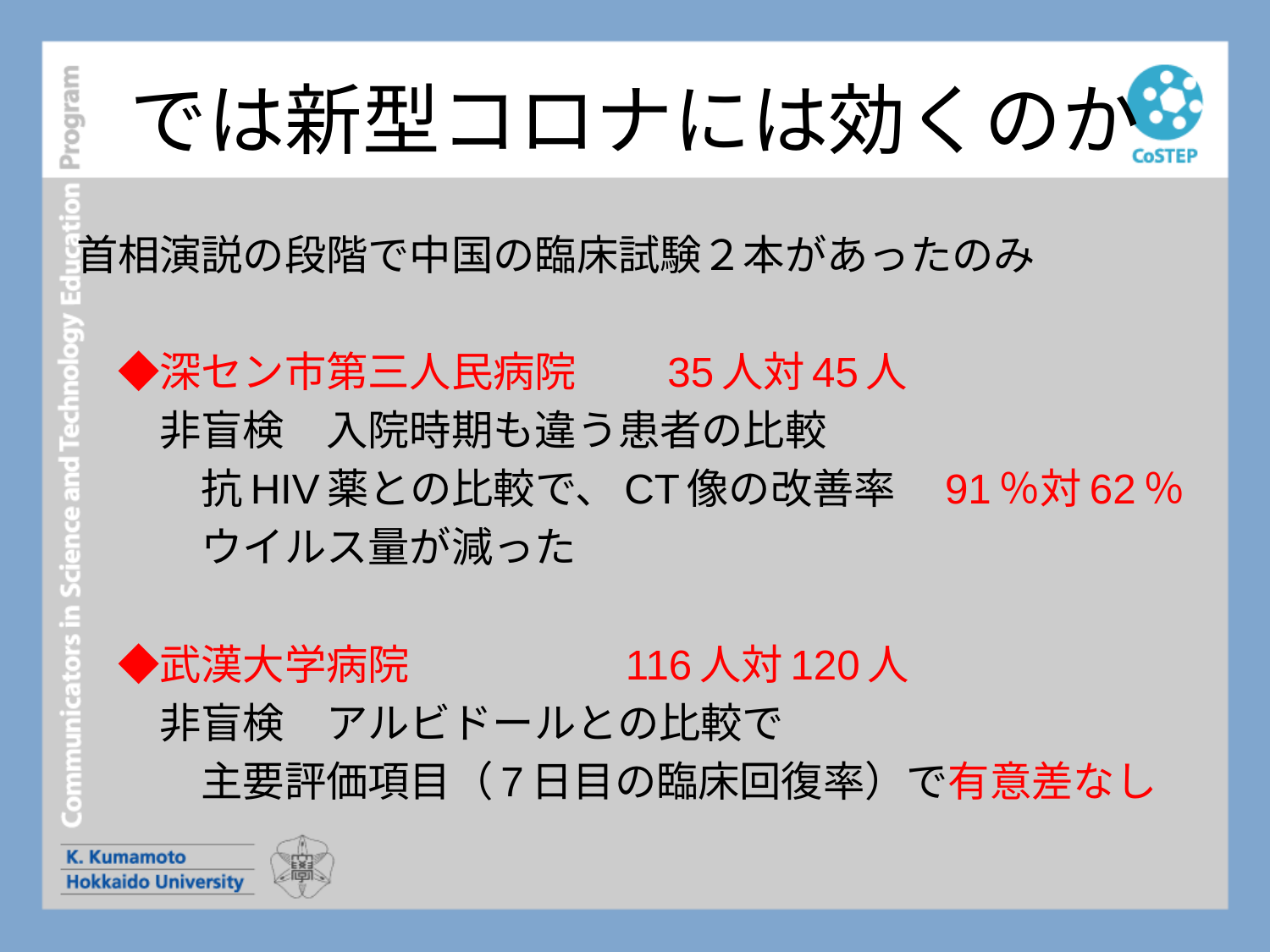

# では新型コロナには効くのか
首相演説の段階で中国の臨床試験２本があったのみ

　◆深セン市第三人民病院　　35人対45人
　　非盲検　入院時期も違う患者の比較
　　　抗HIV薬との比較で、CT像の改善率　91％対62％
　　　ウイルス量が減った

　◆武漢大学病院　　　　　116人対120人
　　非盲検　アルビドールとの比較で
　　　主要評価項目（7日目の臨床回復率）で有意差なし